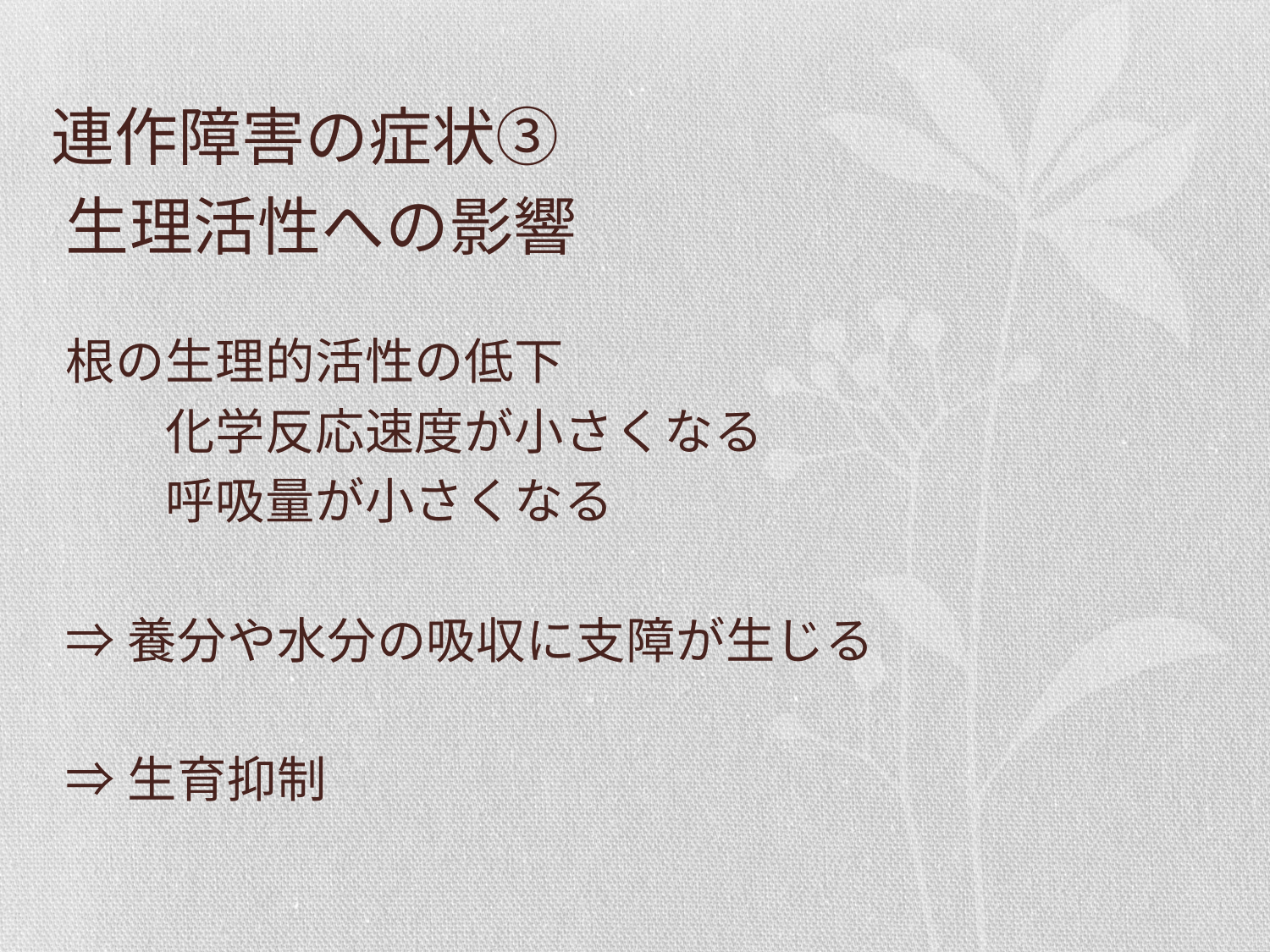

# 連作障害の症状③
生理活性への影響

根の生理的活性の低下
　　化学反応速度が小さくなる
　　呼吸量が小さくなる

⇒養分や水分の吸収に支障が生じる

⇒生育抑制